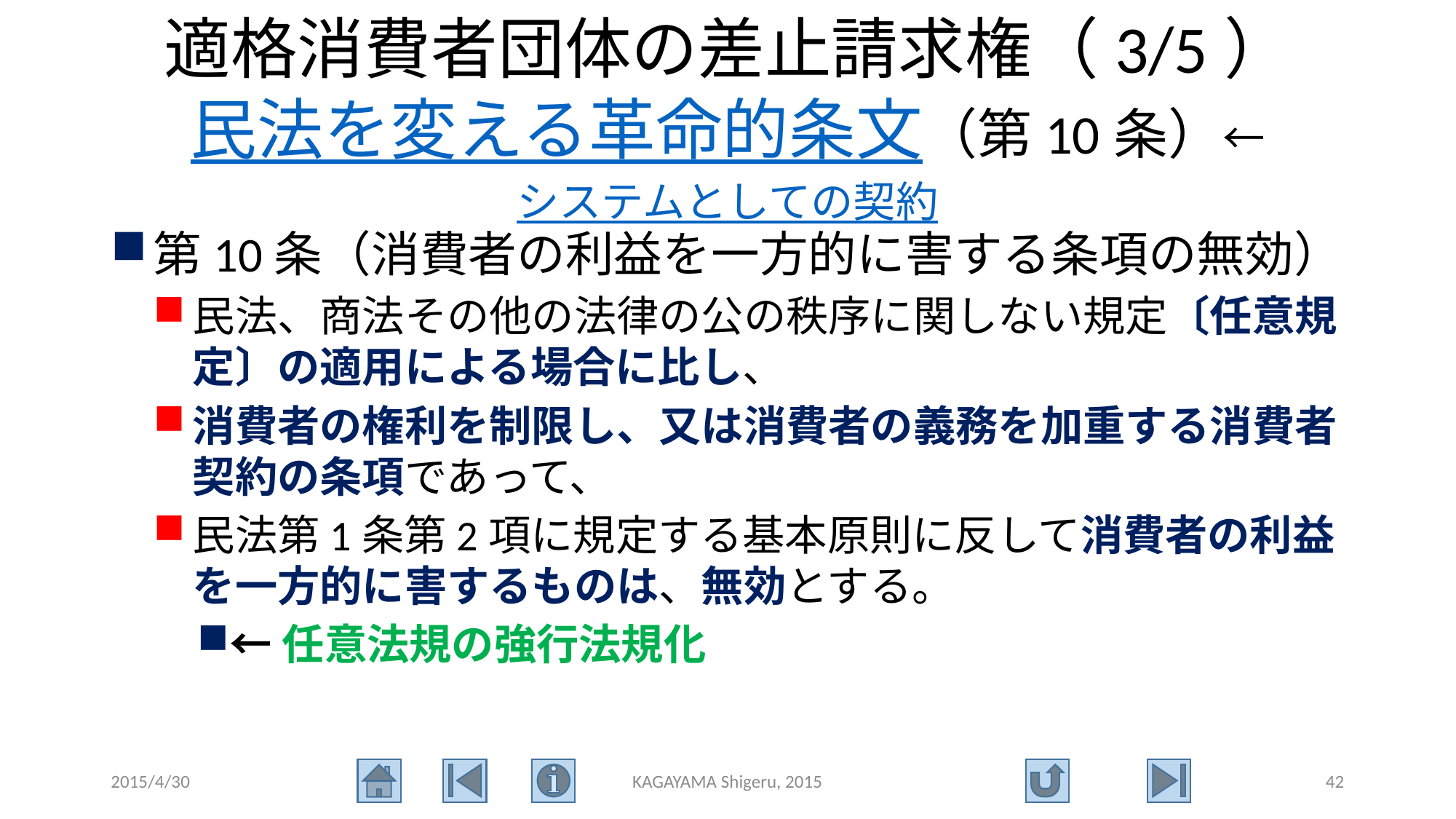

# 適格消費者団体の差止請求権（3/5） 民法を変える革命的条文（第10条）←システムとしての契約
第10条（消費者の利益を一方的に害する条項の無効）
民法、商法その他の法律の公の秩序に関しない規定〔任意規定〕の適用による場合に比し、
消費者の権利を制限し、又は消費者の義務を加重する消費者契約の条項であって、
民法第1条第2項に規定する基本原則に反して消費者の利益を一方的に害するものは、無効とする。
←任意法規の強行法規化
2015/4/30
KAGAYAMA Shigeru, 2015
42